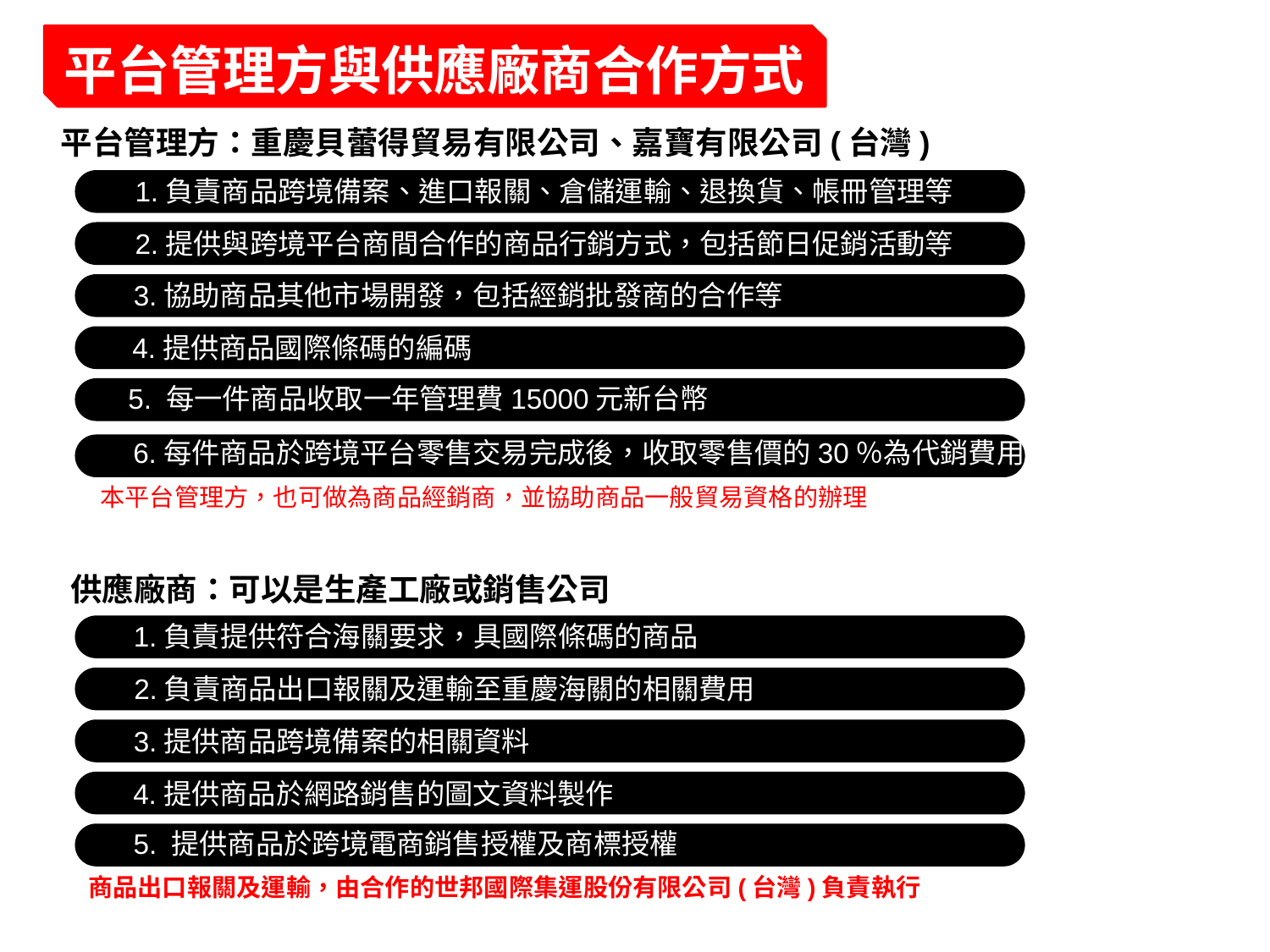

平台管理方與供應廠商合作方式
平台管理方：重慶貝蕾得貿易有限公司、嘉寶有限公司(台灣)
1.負責商品跨境備案、進口報關、倉儲運輸、退換貨、帳冊管理等

2.提供與跨境平台商間合作的商品行銷方式，包括節日促銷活動等
3.協助商品其他市場開發，包括經銷批發商的合作等
4.提供商品國際條碼的編碼
5. 每一件商品收取一年管理費15000元新台幣
6.

6.每件商品於跨境平台零售交易完成後，收取零售價的30％為代銷費用

產品照片、產品介紹
本平台管理方，也可做為商品經銷商，並協助商品一般貿易資格的辦理
供應廠商：可以是生產工廠或銷售公司
1.負責提供符合海關要求，具國際條碼的商品

2.負責商品出口報關及運輸至重慶海關的相關費用
3.提供商品跨境備案的相關資料
4.提供商品於網路銷售的圖文資料製作
5. 提供商品於跨境電商銷售授權及商標授權
6.

商品出口報關及運輸，由合作的世邦國際集運股份有限公司(台灣)負責執行